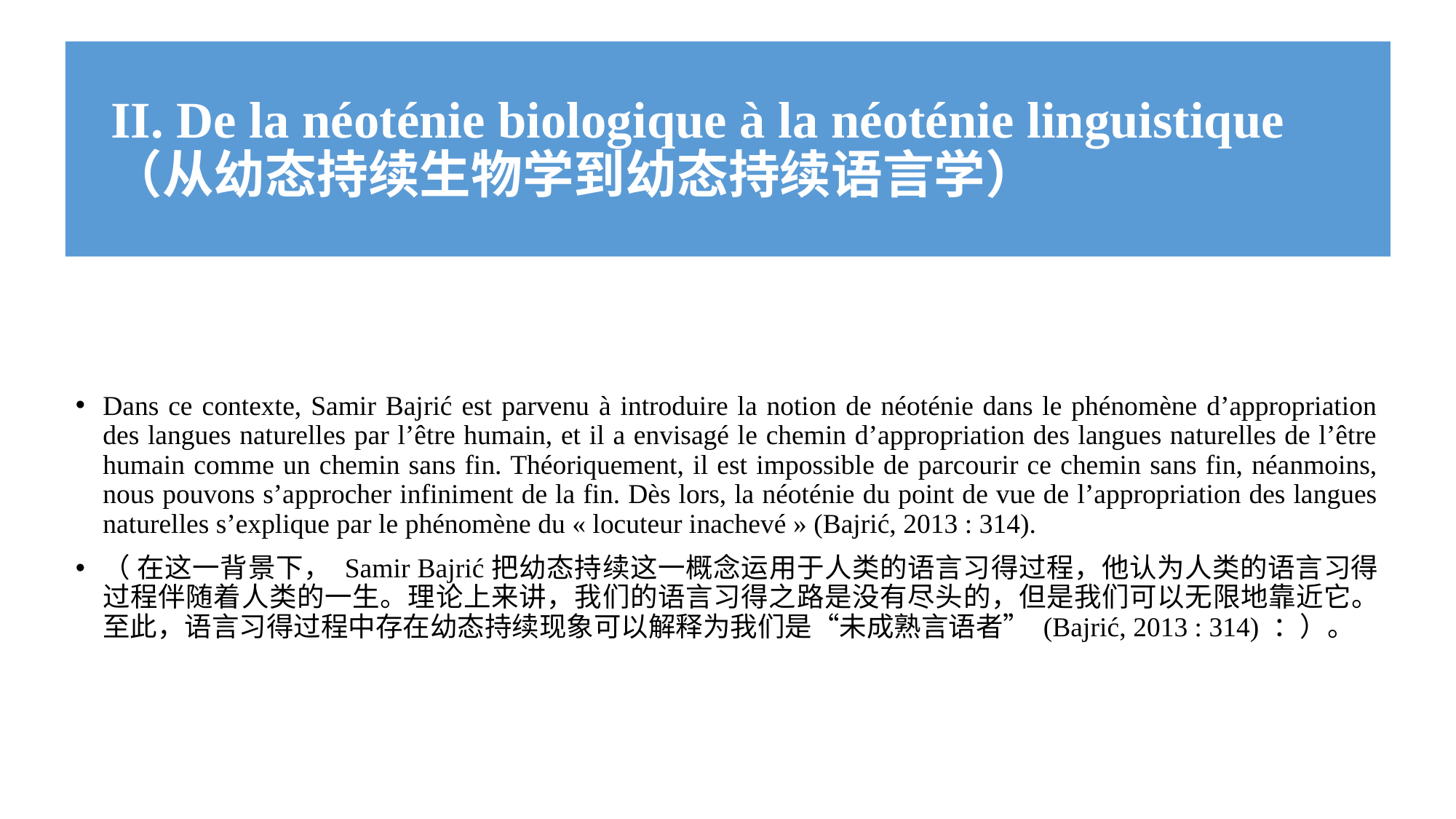

# II. De la néoténie biologique à la néoténie linguistique （从幼态持续生物学到幼态持续语言学）
Dans ce contexte, Samir Bajrić est parvenu à introduire la notion de néoténie dans le phénomène d’appropriation des langues naturelles par l’être humain, et il a envisagé le chemin d’appropriation des langues naturelles de l’être humain comme un chemin sans fin. Théoriquement, il est impossible de parcourir ce chemin sans fin, néanmoins, nous pouvons s’approcher infiniment de la fin. Dès lors, la néoténie du point de vue de l’appropriation des langues naturelles s’explique par le phénomène du « locuteur inachevé » (Bajrić, 2013 : 314).
（ 在这一背景下， Samir Bajrić把幼态持续这一概念运用于人类的语言习得过程，他认为人类的语言习得过程伴随着人类的一生。理论上来讲，我们的语言习得之路是没有尽头的，但是我们可以无限地靠近它。至此，语言习得过程中存在幼态持续现象可以解释为我们是“未成熟言语者” (Bajrić, 2013 : 314) ：）。